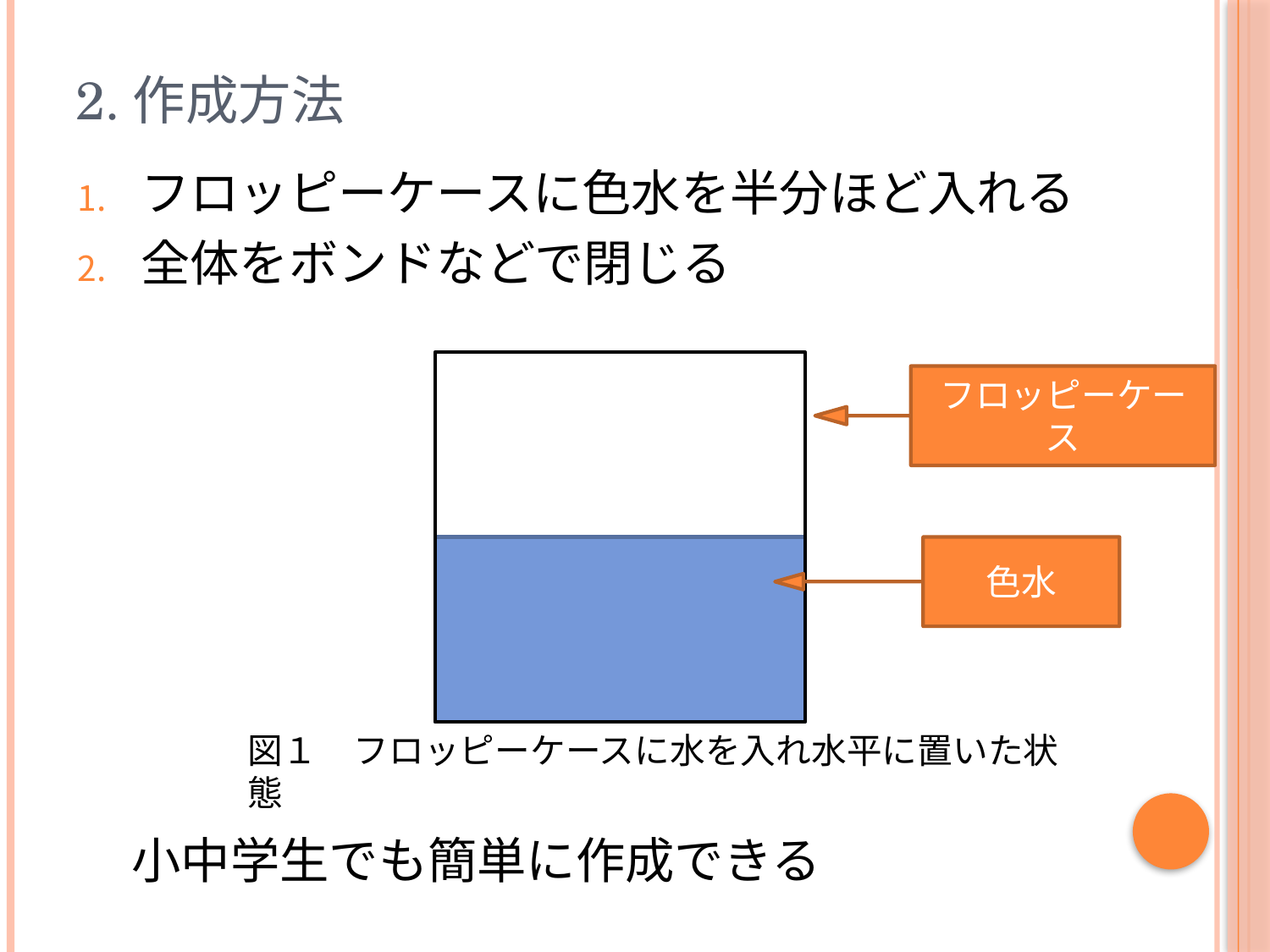

# 2.作成方法
フロッピーケースに色水を半分ほど入れる
全体をボンドなどで閉じる

フロッピーケース
色水
図１　フロッピーケースに水を入れ水平に置いた状態
小中学生でも簡単に作成できる